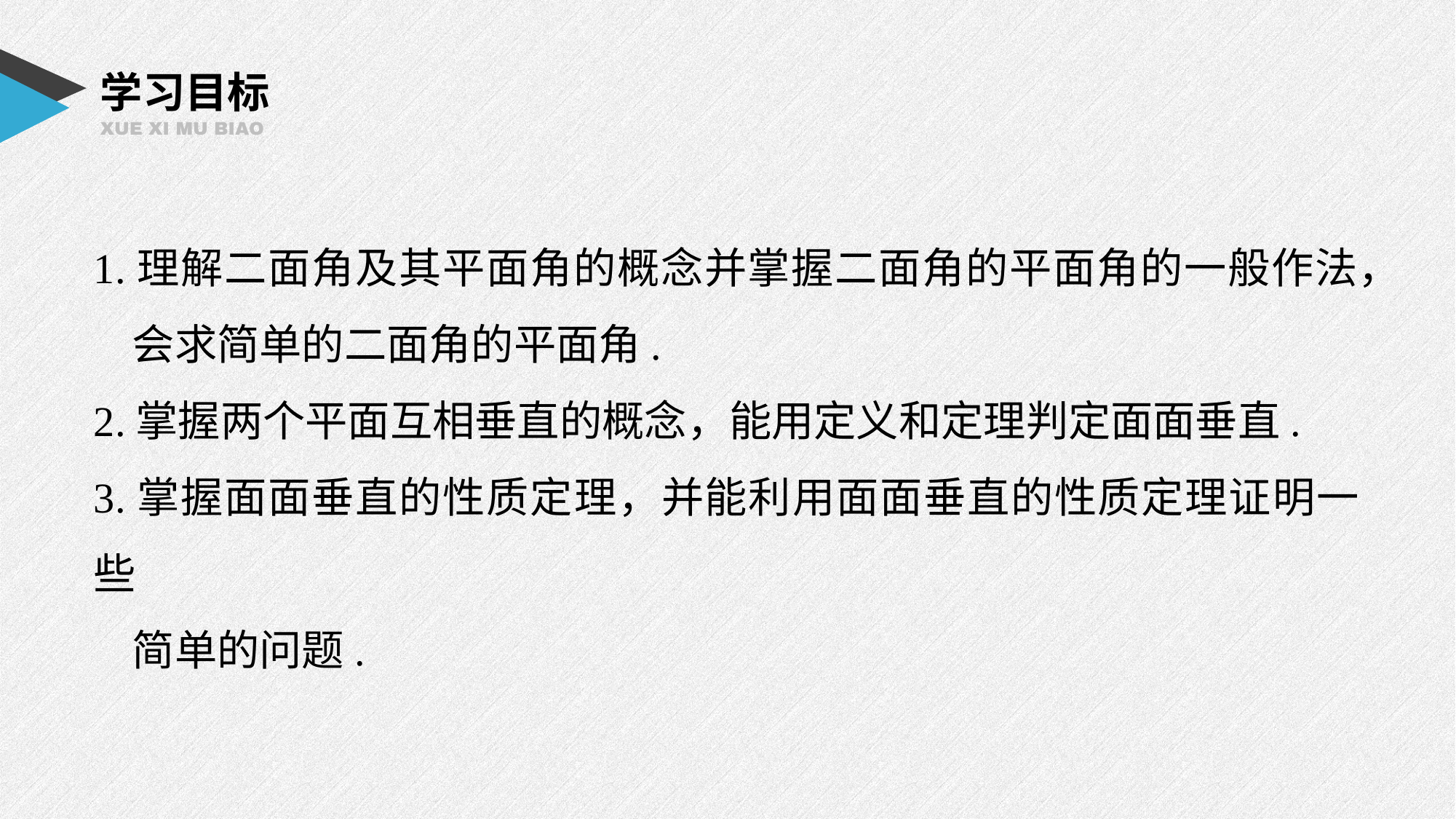

学习目标

XUE XI MU BIAO
1.理解二面角及其平面角的概念并掌握二面角的平面角的一般作法，
   会求简单的二面角的平面角.
2.掌握两个平面互相垂直的概念，能用定义和定理判定面面垂直.
3.掌握面面垂直的性质定理，并能利用面面垂直的性质定理证明一些
   简单的问题.